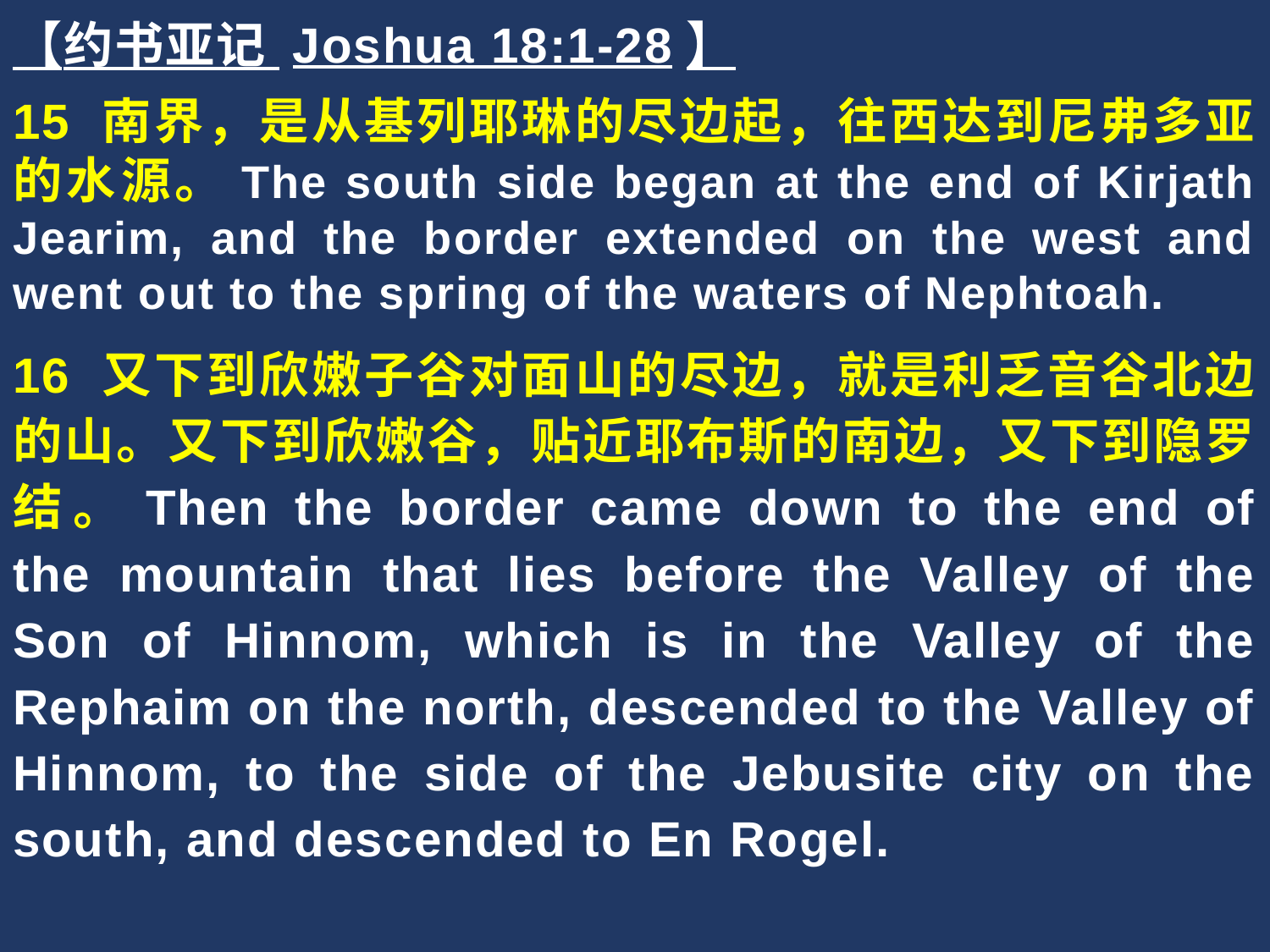

【约书亚记 Joshua 18:1-28】
15 南界，是从基列耶琳的尽边起，往西达到尼弗多亚的水源。The south side began at the end of Kirjath Jearim, and the border extended on the west and went out to the spring of the waters of Nephtoah.
16 又下到欣嫩子谷对面山的尽边，就是利乏音谷北边的山。又下到欣嫩谷，贴近耶布斯的南边，又下到隐罗结。Then the border came down to the end of the mountain that lies before the Valley of the Son of Hinnom, which is in the Valley of the Rephaim on the north, descended to the Valley of Hinnom, to the side of the Jebusite city on the south, and descended to En Rogel.